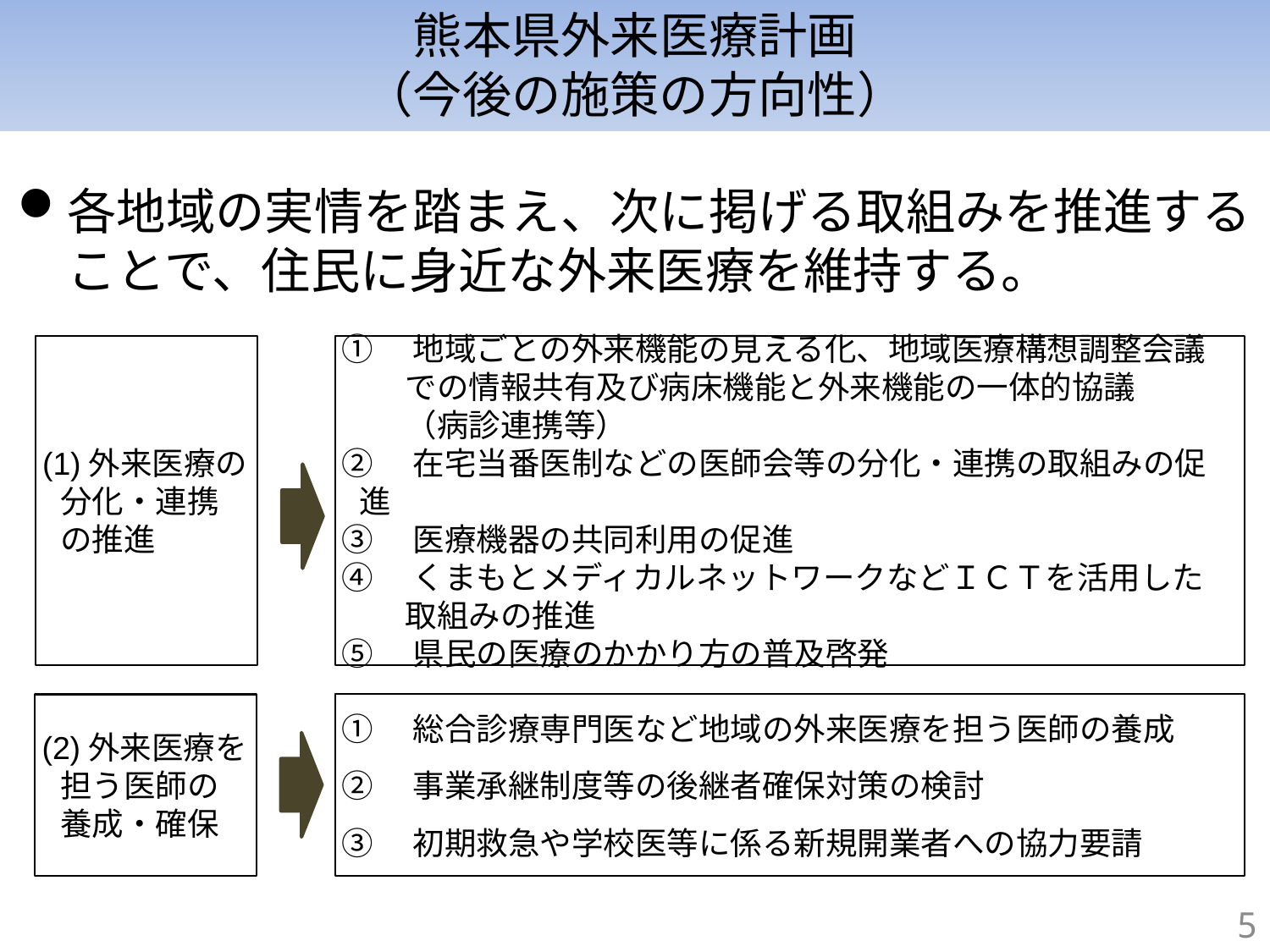

# 熊本県外来医療計画 （今後の施策の方向性）

各地域の実情を踏まえ、次に掲げる取組みを推進することで、住民に身近な外来医療を維持する。
(1)外来医療の分化・連携の推進
①　地域ごとの外来機能の見える化、地域医療構想調整会議
　　での情報共有及び病床機能と外来機能の一体的協議
　　（病診連携等）
②　在宅当番医制などの医師会等の分化・連携の取組みの促進
③　医療機器の共同利用の促進
④　くまもとメディカルネットワークなどＩＣＴを活用した
　　取組みの推進
⑤　県民の医療のかかり方の普及啓発

①　総合診療専門医など地域の外来医療を担う医師の養成

②　事業承継制度等の後継者確保対策の検討

③　初期救急や学校医等に係る新規開業者への協力要請
(2)外来医療を担う医師の養成・確保

5